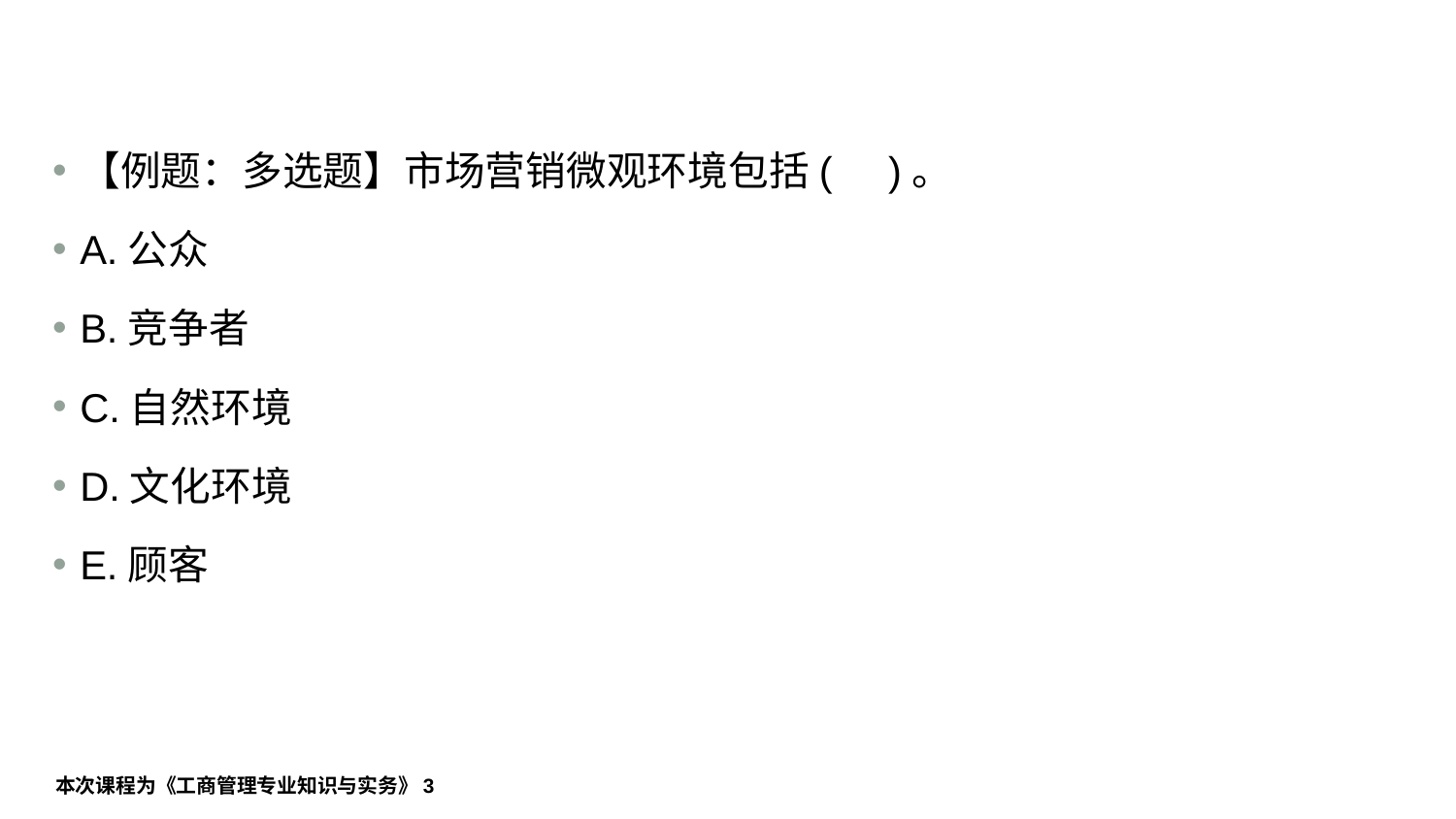

#
【例题：多选题】市场营销微观环境包括(     )。
A.公众
B.竞争者
C.自然环境
D.文化环境
E.顾客